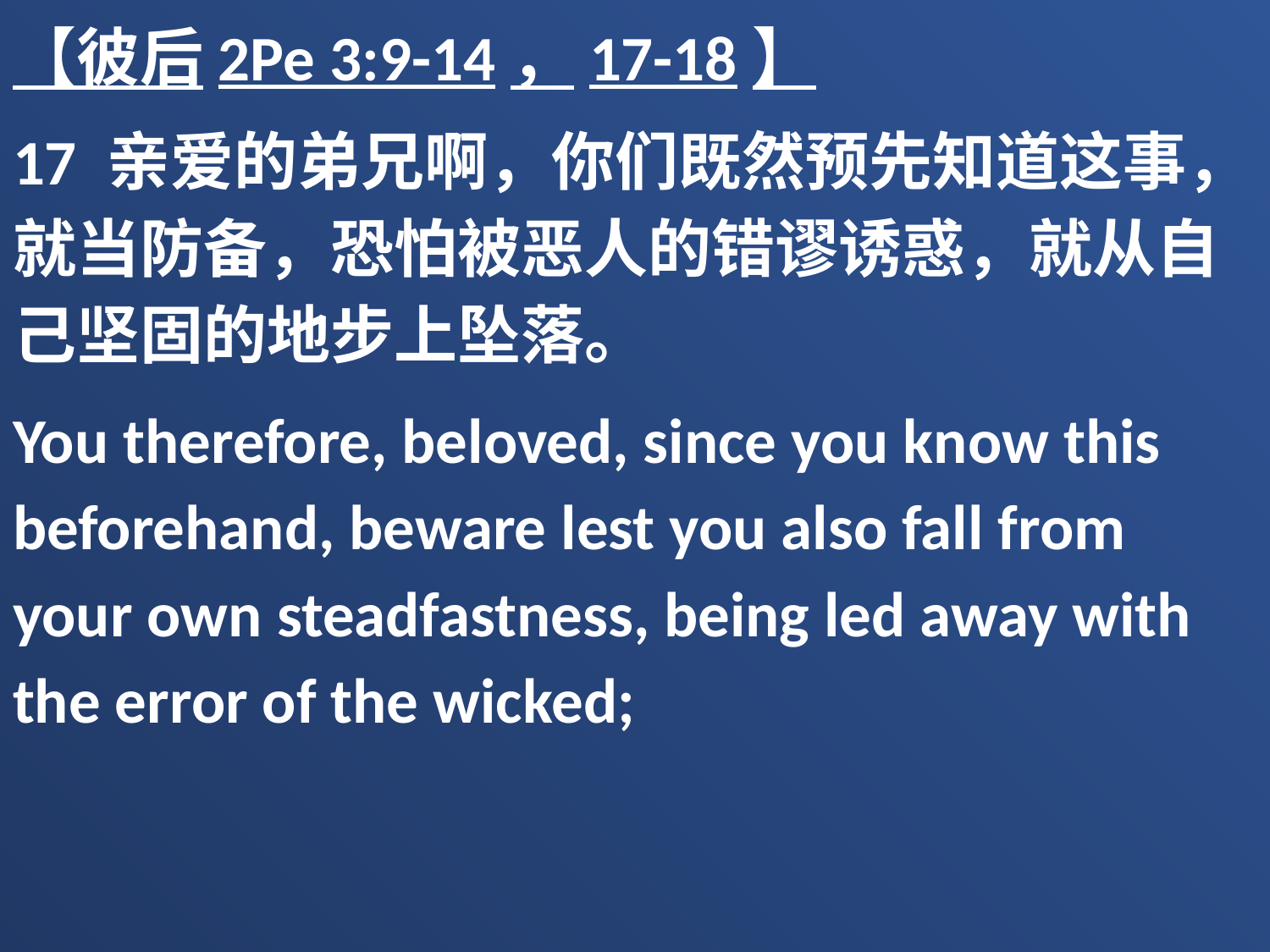

【彼后2Pe 3:9-14，17-18】
17 亲爱的弟兄啊，你们既然预先知道这事，就当防备，恐怕被恶人的错谬诱惑，就从自己坚固的地步上坠落。
You therefore, beloved, since you know this beforehand, beware lest you also fall from your own steadfastness, being led away with the error of the wicked;